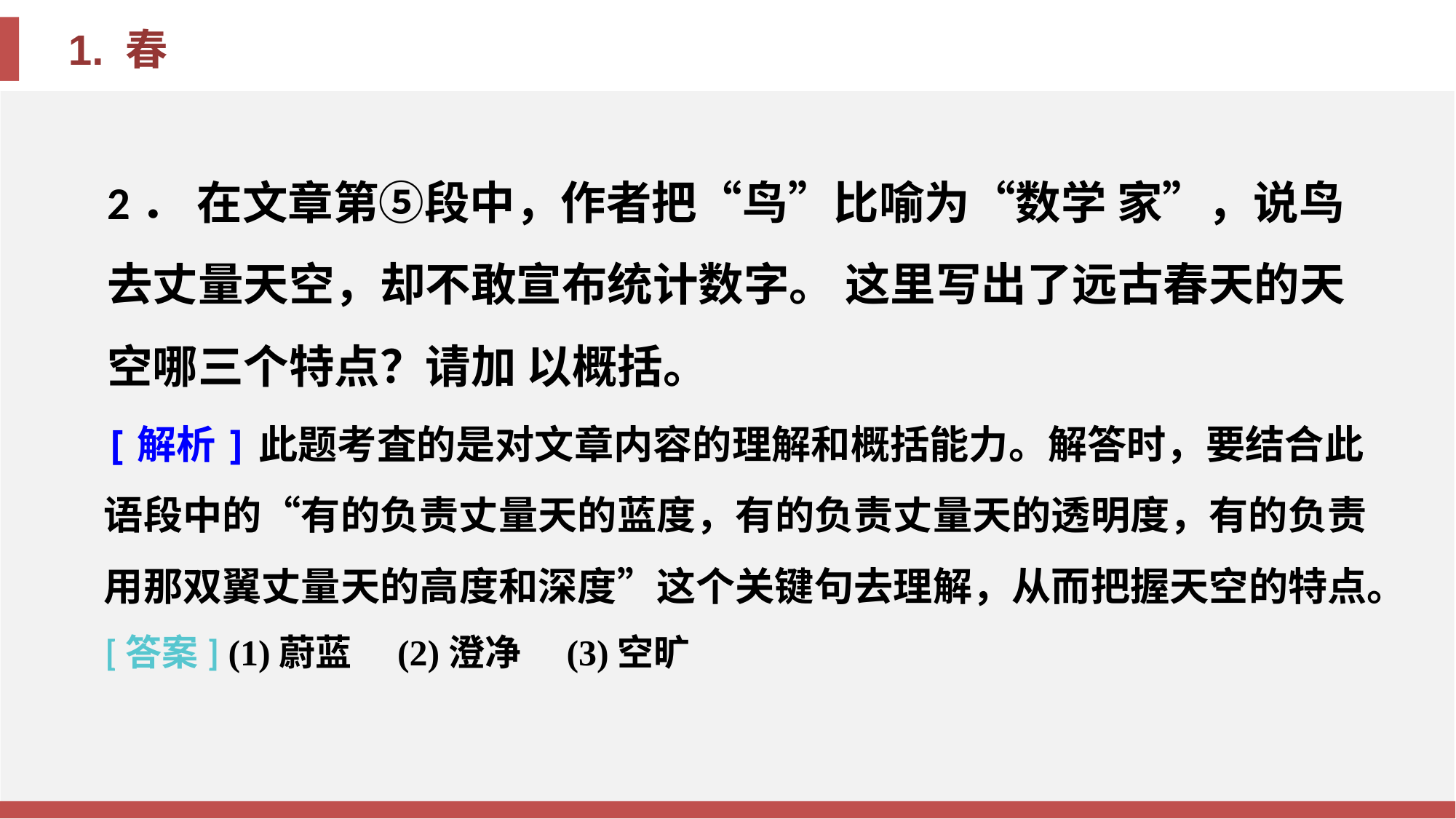

2． 在文章第⑤段中，作者把“鸟”比喻为“数学 家”，说鸟去丈量天空，却不敢宣布统计数字。 这里写出了远古春天的天空哪三个特点？请加 以概括。
[解析]此题考査的是对文章内容的理解和概括能力。解答时，要结合此语段中的“有的负责丈量天的蓝度，有的负责丈量天的透明度，有的负责用那双翼丈量天的高度和深度”这个关键句去理解，从而把握天空的特点。
[答案] (1)蔚蓝　(2)澄净　(3)空旷